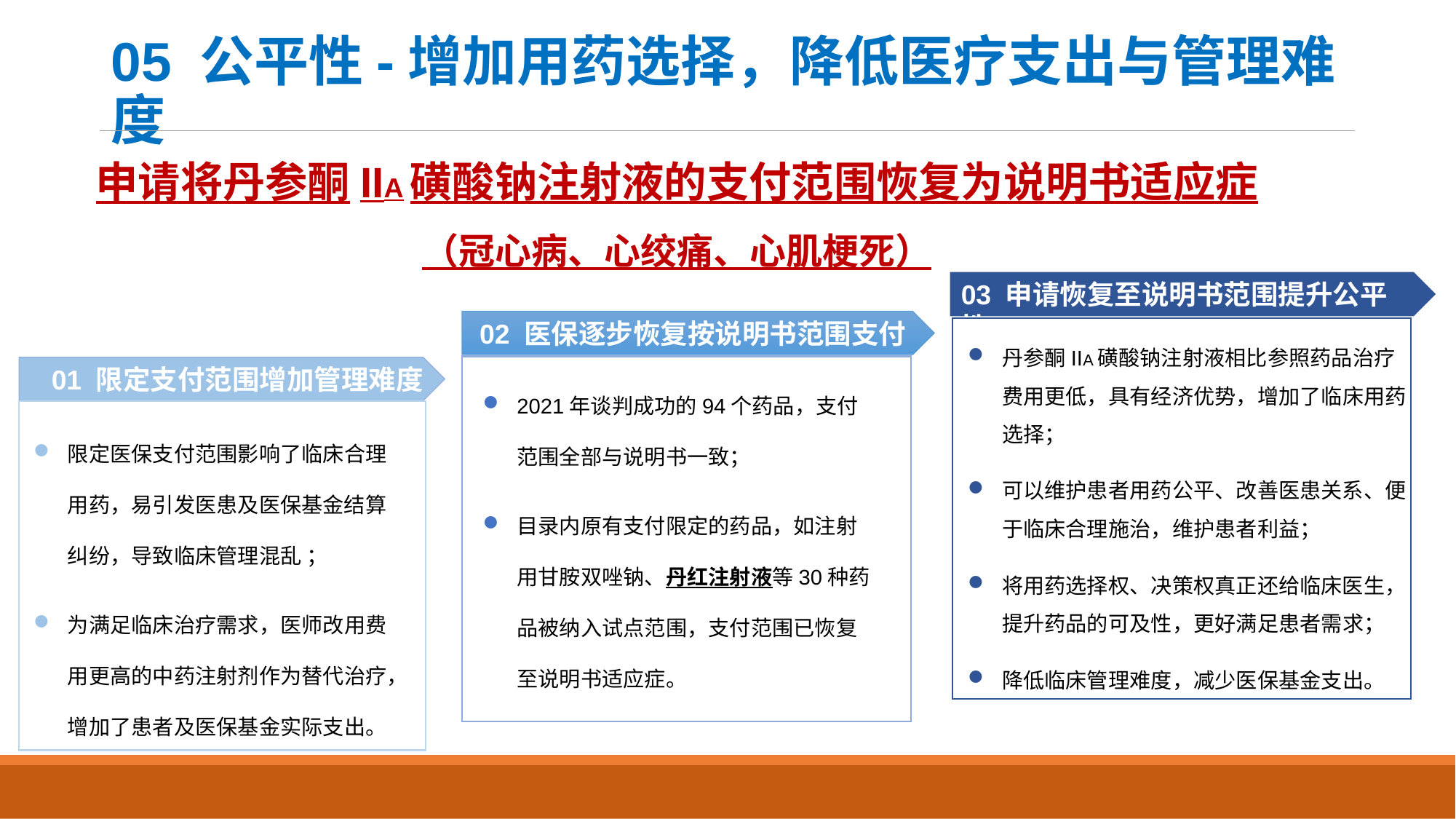

# 05 公平性-增加用药选择，降低医疗支出与管理难度
申请将丹参酮IIA磺酸钠注射液的支付范围恢复为说明书适应症
（冠心病、心绞痛、心肌梗死）
03 申请恢复至说明书范围提升公平性

丹参酮IIA磺酸钠注射液相比参照药品治疗费用更低，具有经济优势，增加了临床用药选择；
可以维护患者用药公平、改善医患关系、便于临床合理施治，维护患者利益；
将用药选择权、决策权真正还给临床医生，提升药品的可及性，更好满足患者需求；
降低临床管理难度，减少医保基金支出。
02 医保逐步恢复按说明书范围支付

2021年谈判成功的94个药品，支付范围全部与说明书一致；
目录内原有支付限定的药品，如注射用甘胺双唑钠、丹红注射液等30种药品被纳入试点范围，支付范围已恢复至说明书适应症。
01 限定支付范围增加管理难度

限定医保支付范围影响了临床合理用药，易引发医患及医保基金结算纠纷，导致临床管理混乱 ；
为满足临床治疗需求，医师改用费用更高的中药注射剂作为替代治疗，增加了患者及医保基金实际支出。